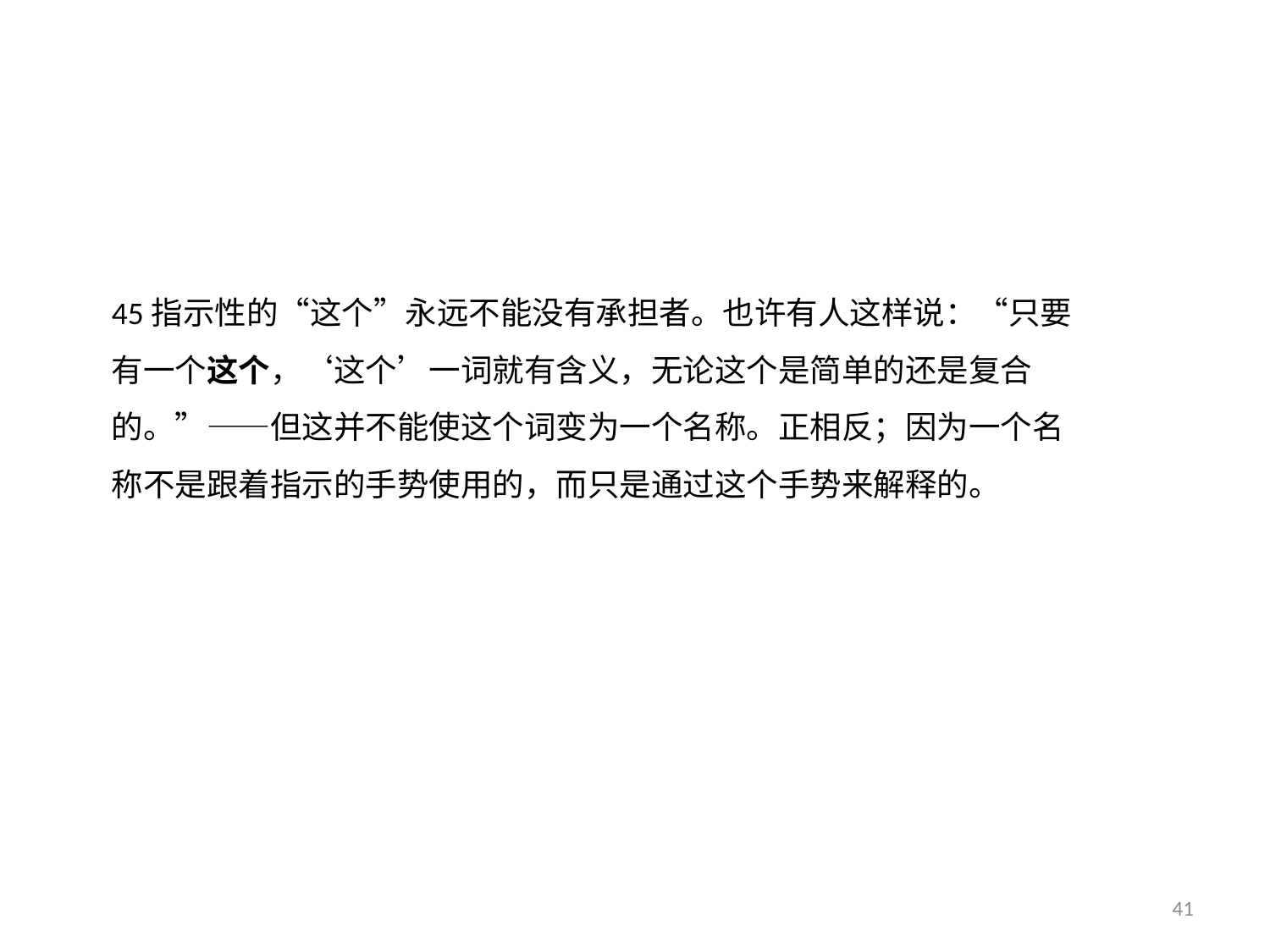

45指示性的“这个”永远不能没有承担者。也许有人这样说：“只要有一个这个，‘这个’一词就有含义，无论这个是简单的还是复合的。”——但这并不能使这个词变为一个名称。正相反；因为一个名称不是跟着指示的手势使用的，而只是通过这个手势来解释的。
41